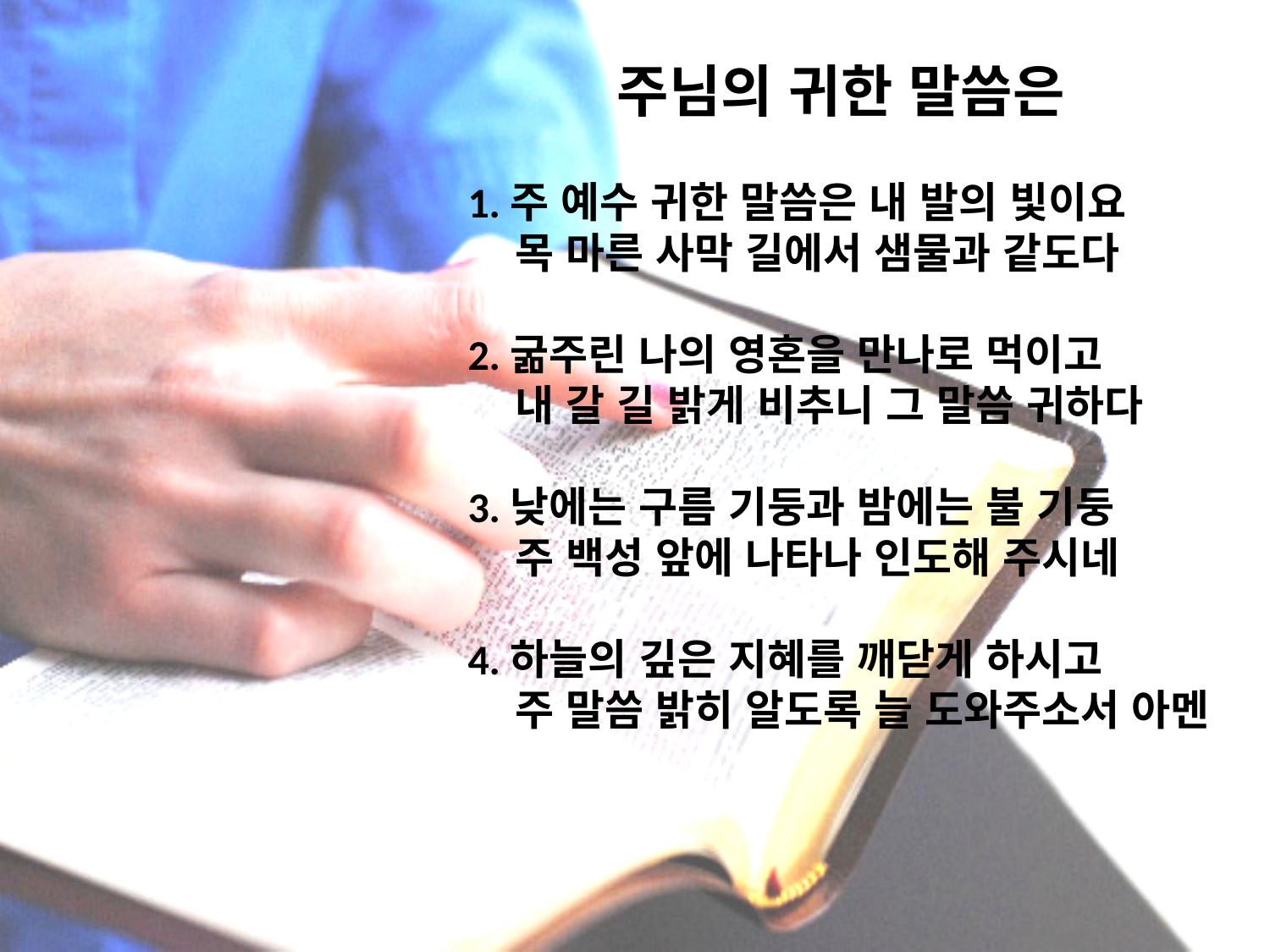

# 주님의 귀한 말씀은
1.주 예수 귀한 말씀은 내 발의 빛이요
    목 마른 사막 길에서 샘물과 같도다
2.굶주린 나의 영혼을 만나로 먹이고
    내 갈 길 밝게 비추니 그 말씀 귀하다
3.낮에는 구름 기둥과 밤에는 불 기둥
    주 백성 앞에 나타나 인도해 주시네
4.하늘의 깊은 지혜를 깨닫게 하시고
    주 말씀 밝히 알도록 늘 도와주소서 아멘